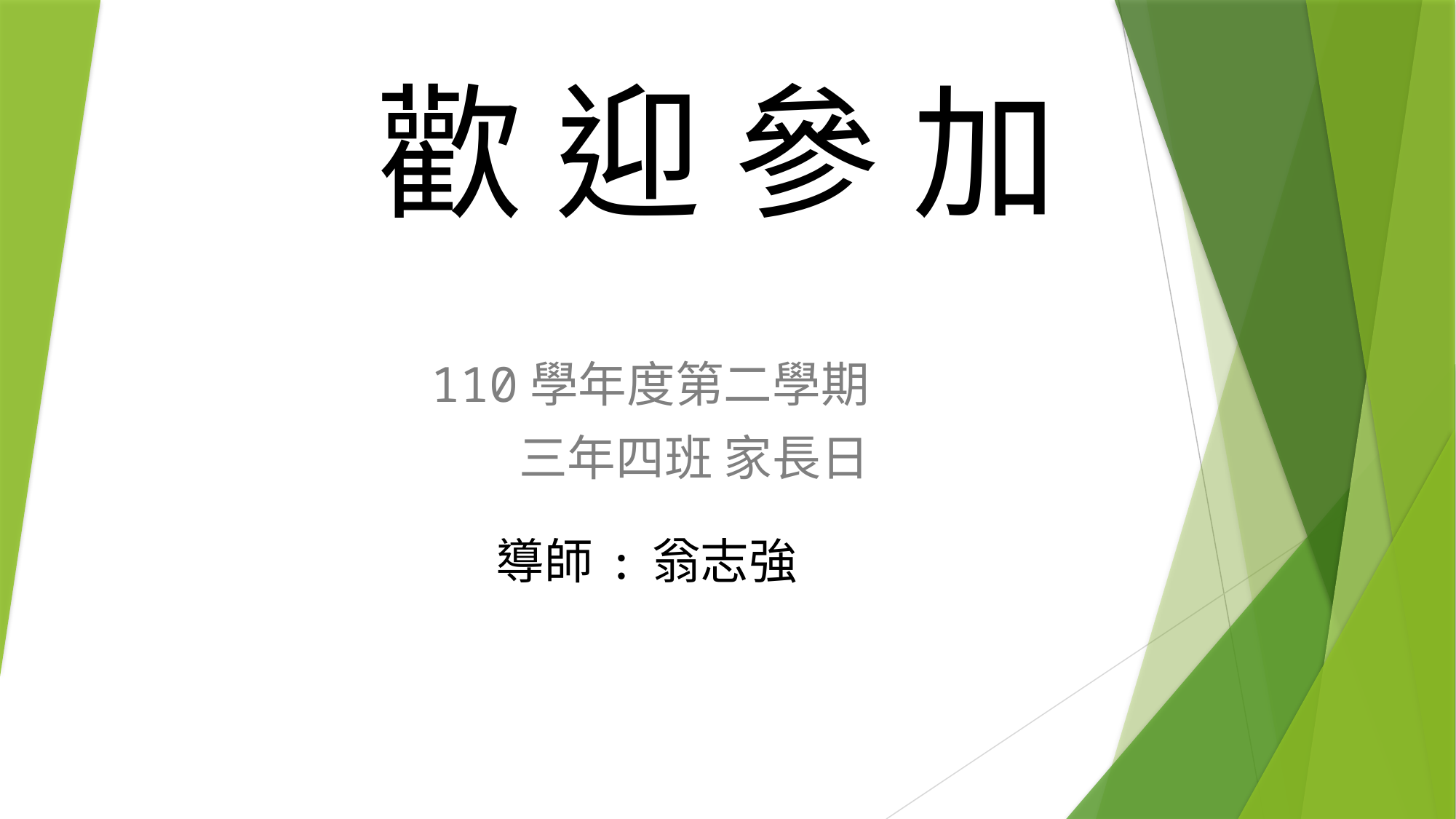

# 歡 迎 參 加
110學年度第二學期
三年四班 家長日
導師 : 翁志強